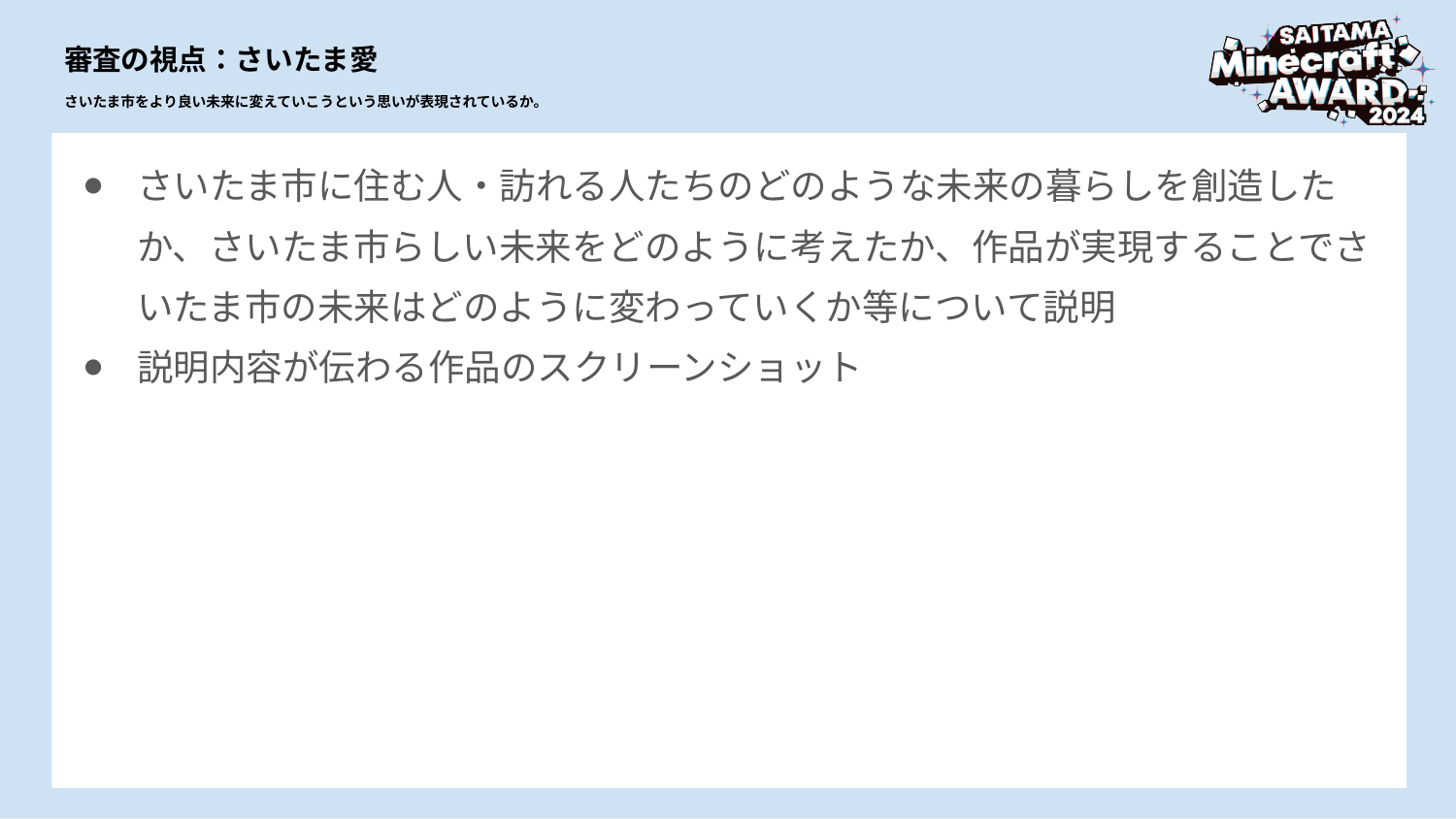

審査の視点：さいたま愛

さいたま市をより良い未来に変えていこうという思いが表現されているか。
さいたま市に住む人・訪れる人たちのどのような未来の暮らしを創造したか、さいたま市らしい未来をどのように考えたか、作品が実現することでさいたま市の未来はどのように変わっていくか等について説明
説明内容が伝わる作品のスクリーンショット